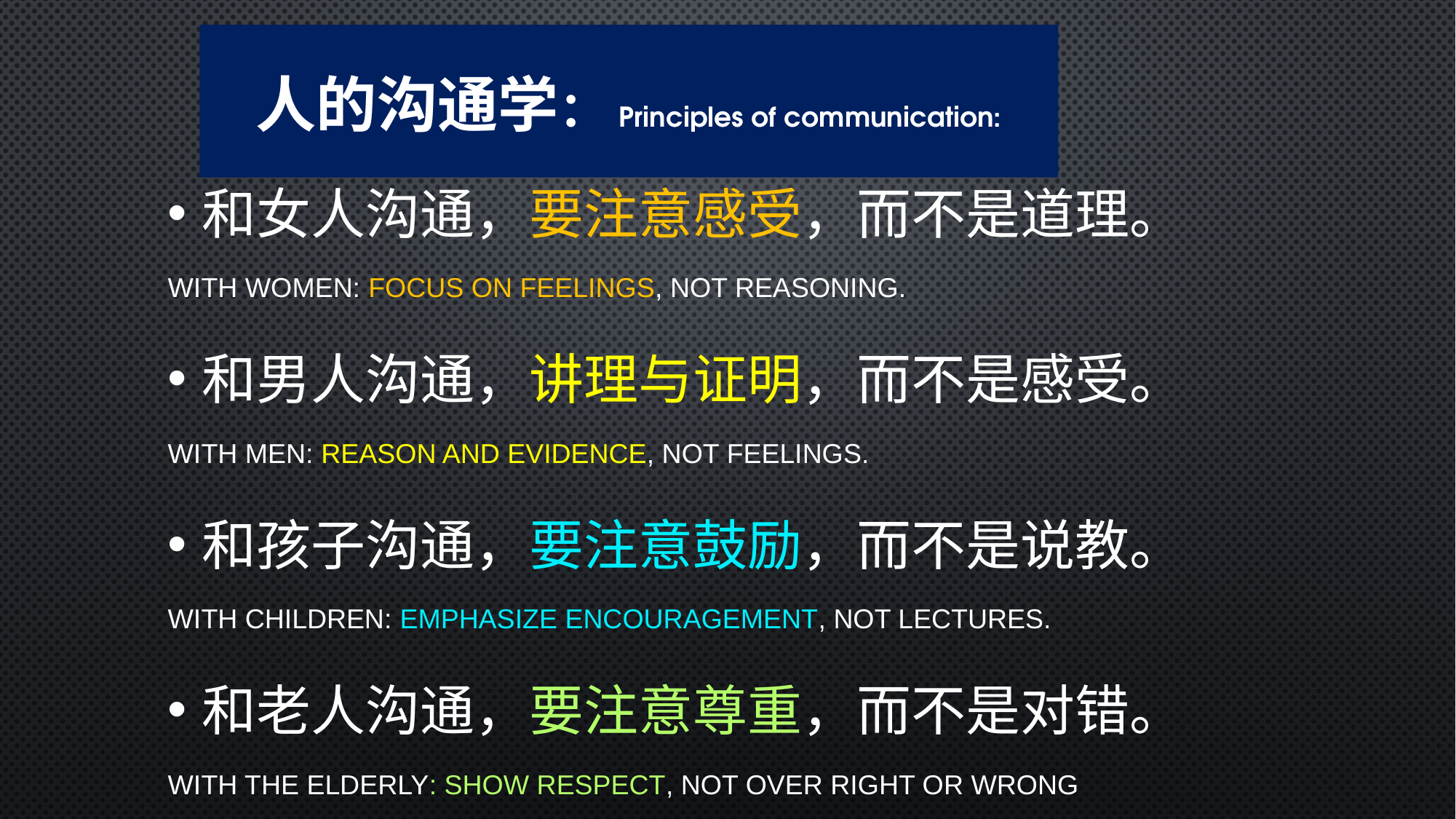

人的沟通学：Principles of communication:
和女人沟通，要注意感受，而不是道理。
With women: focus on feelings, not reasoning.
和男人沟通，讲理与证明，而不是感受。
With men: reason and evidence, not feelings.
和孩子沟通，要注意鼓励，而不是说教。
With children: emphasize encouragement, not lectures.
和老人沟通，要注意尊重，而不是对错。
With the elderly: show respect, not over right or wrong